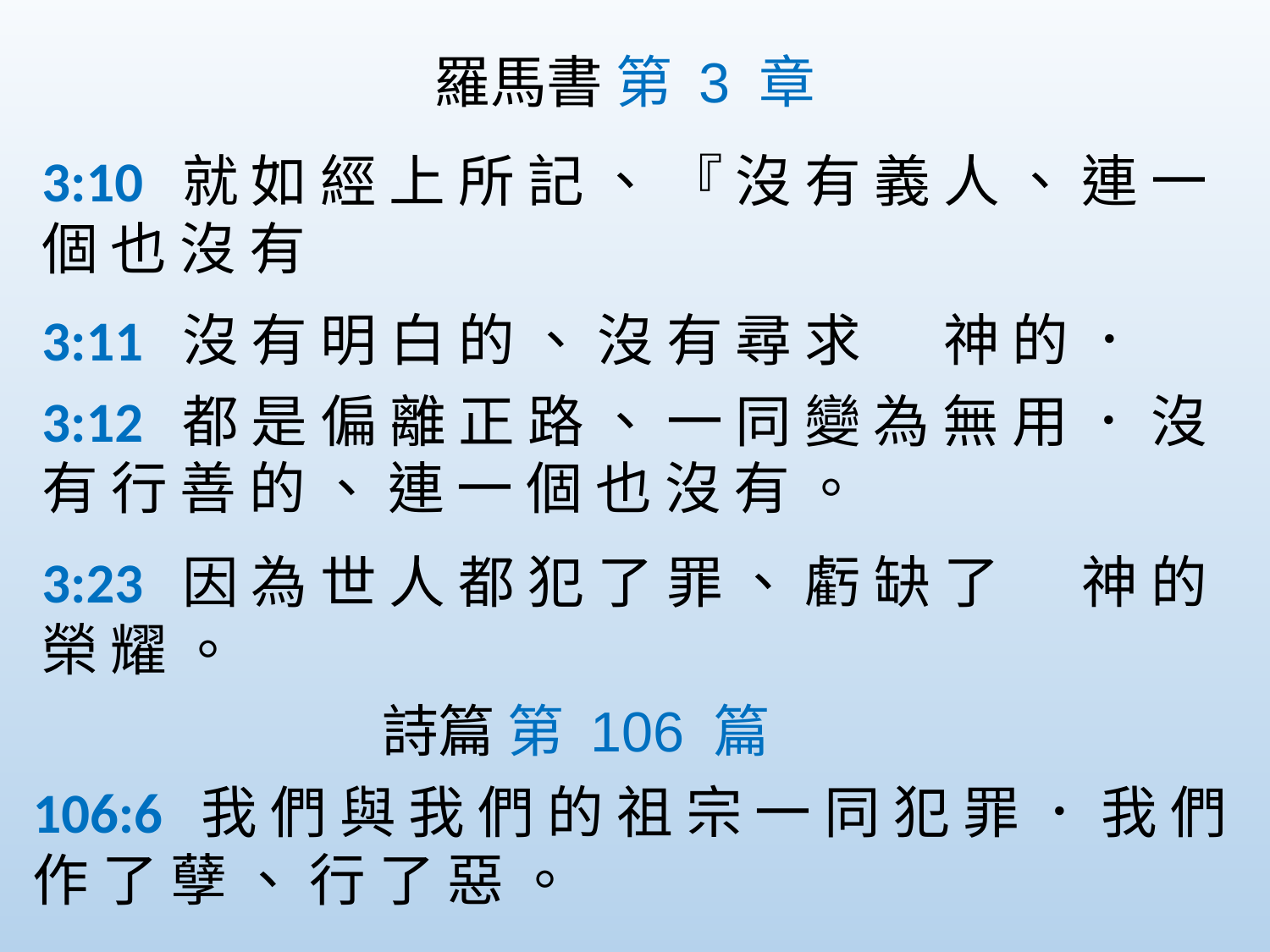

羅馬書 第 3 章
3:10  就 如 經 上 所 記 、 『 沒 有 義 人 、 連 一 個 也 沒 有
3:11  沒 有 明 白 的 、 沒 有 尋 求 　 神 的 ．
3:12  都 是 偏 離 正 路 、 一 同 變 為 無 用 ． 沒 有 行 善 的 、 連 一 個 也 沒 有 。
3:23  因 為 世 人 都 犯 了 罪 、 虧 缺 了 　 神 的 榮 耀 。
詩篇 第 106 篇
106:6  我 們 與 我 們 的 祖 宗 一 同 犯 罪 ． 我 們 作 了 孽 、 行 了 惡 。